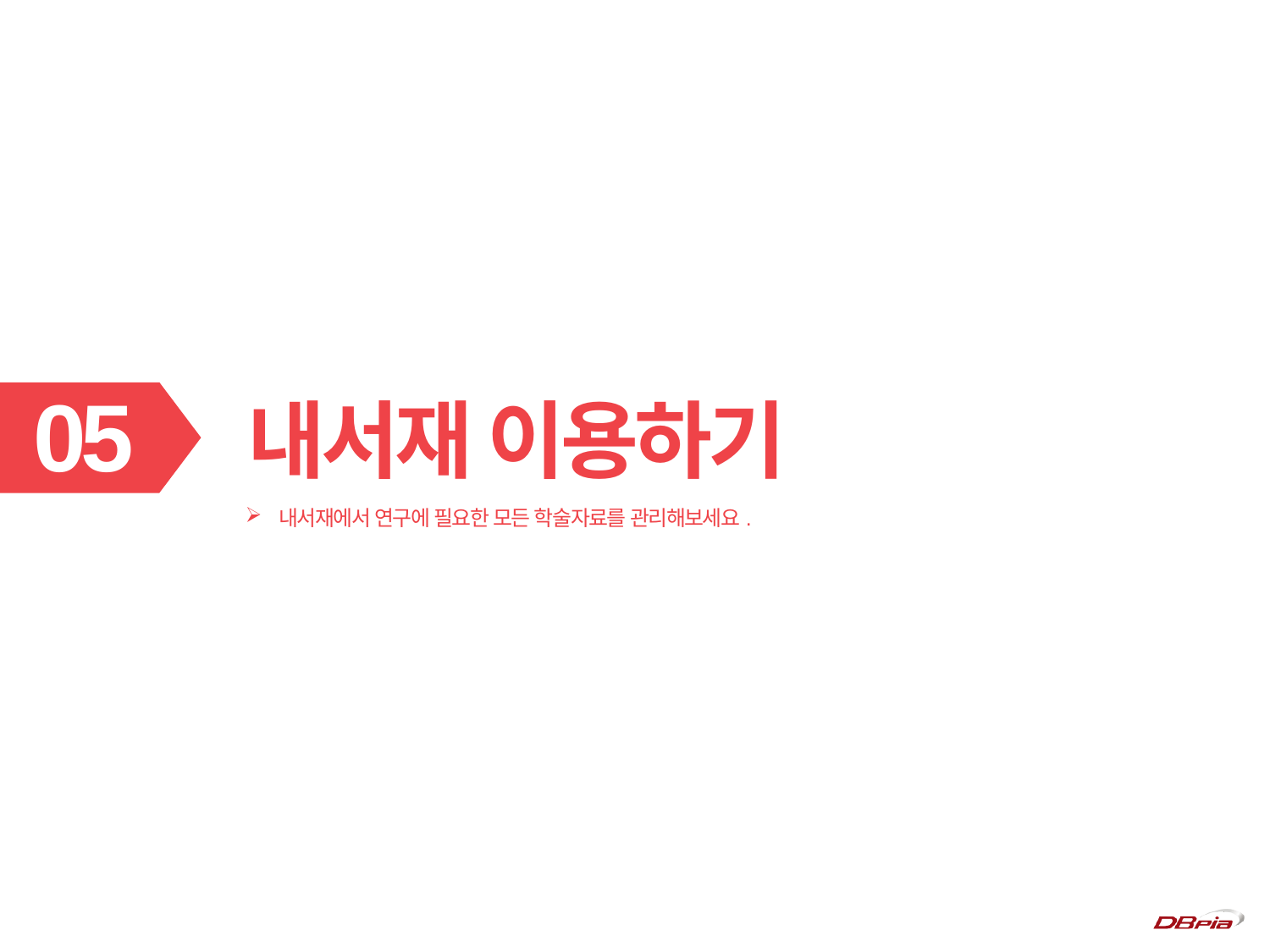

05
내서재 이용하기
 내서재에서 연구에 필요한 모든 학술자료를 관리해보세요.